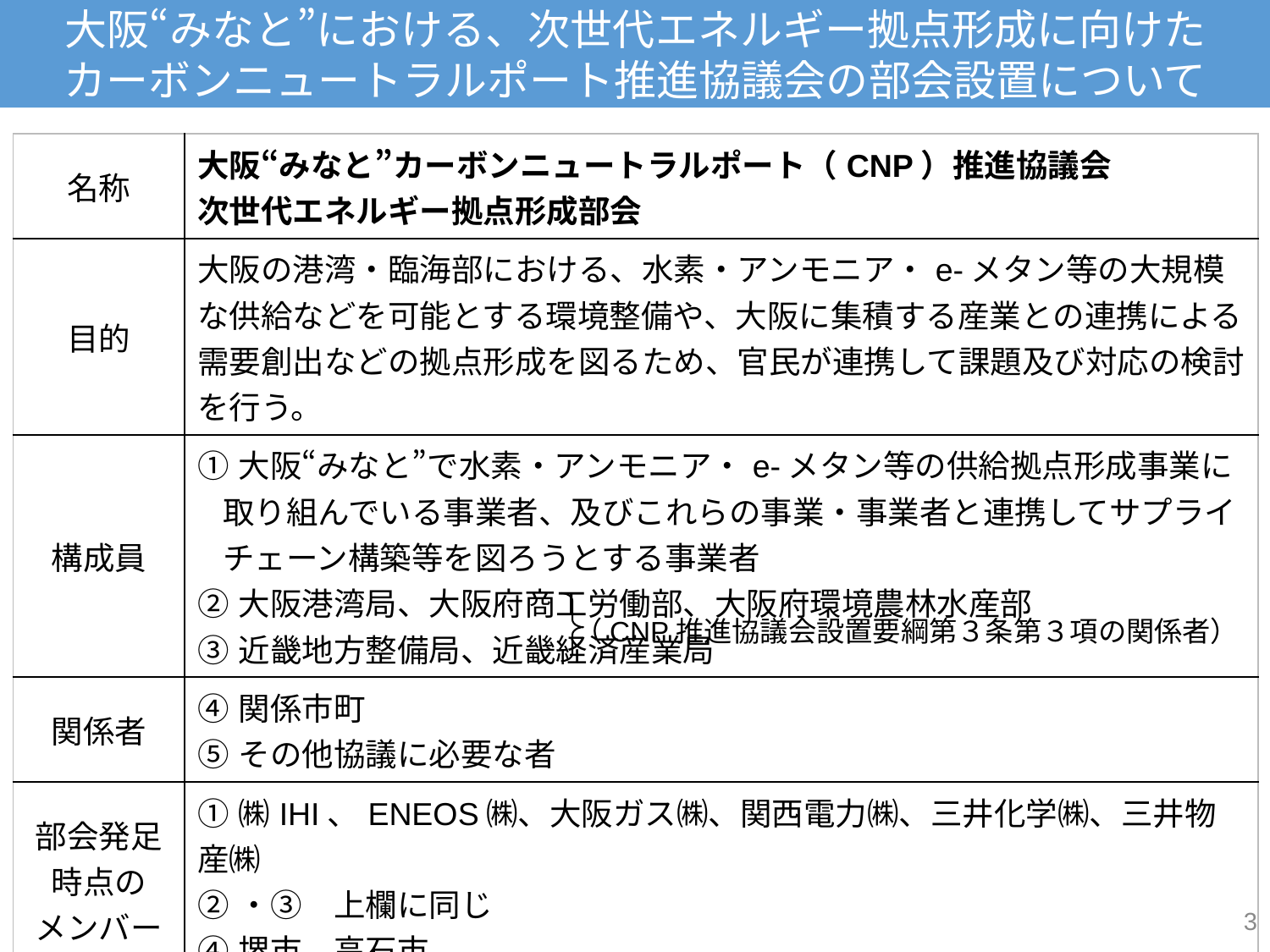

大阪“みなと”における、次世代エネルギー拠点形成に向けた
カーボンニュートラルポート推進協議会の部会設置について
| 名称 | 大阪“みなと”カーボンニュートラルポート（CNP）推進協議会 次世代エネルギー拠点形成部会 |
| --- | --- |
| 目的 | 大阪の港湾・臨海部における、水素・アンモニア・e-メタン等の大規模な供給などを可能とする環境整備や、大阪に集積する産業との連携による需要創出などの拠点形成を図るため、官民が連携して課題及び対応の検討を行う。 |
| 構成員 | ①大阪“みなと”で水素・アンモニア・e-メタン等の供給拠点形成事業に取り組んでいる事業者、及びこれらの事業・事業者と連携してサプライチェーン構築等を図ろうとする事業者 ②大阪港湾局、大阪府商工労働部、大阪府環境農林水産部 ③近畿地方整備局、近畿経済産業局 |
| 関係者 | ④関係市町 ⑤その他協議に必要な者 |
| 部会発足時点の メンバー | ①㈱IHI、ENEOS㈱、大阪ガス㈱、関西電力㈱、三井化学㈱、三井物産㈱ ②・③　上欄に同じ ④堺市、高石市 |
| 事務局 | 大阪府商工労働部成長産業振興室産業創造課 |
| 設置日案 | 大阪“みなと”CNP推進協議会開催日（R6年1月22日） |

（CNP推進協議会設置要綱第３条第３項の関係者）
3